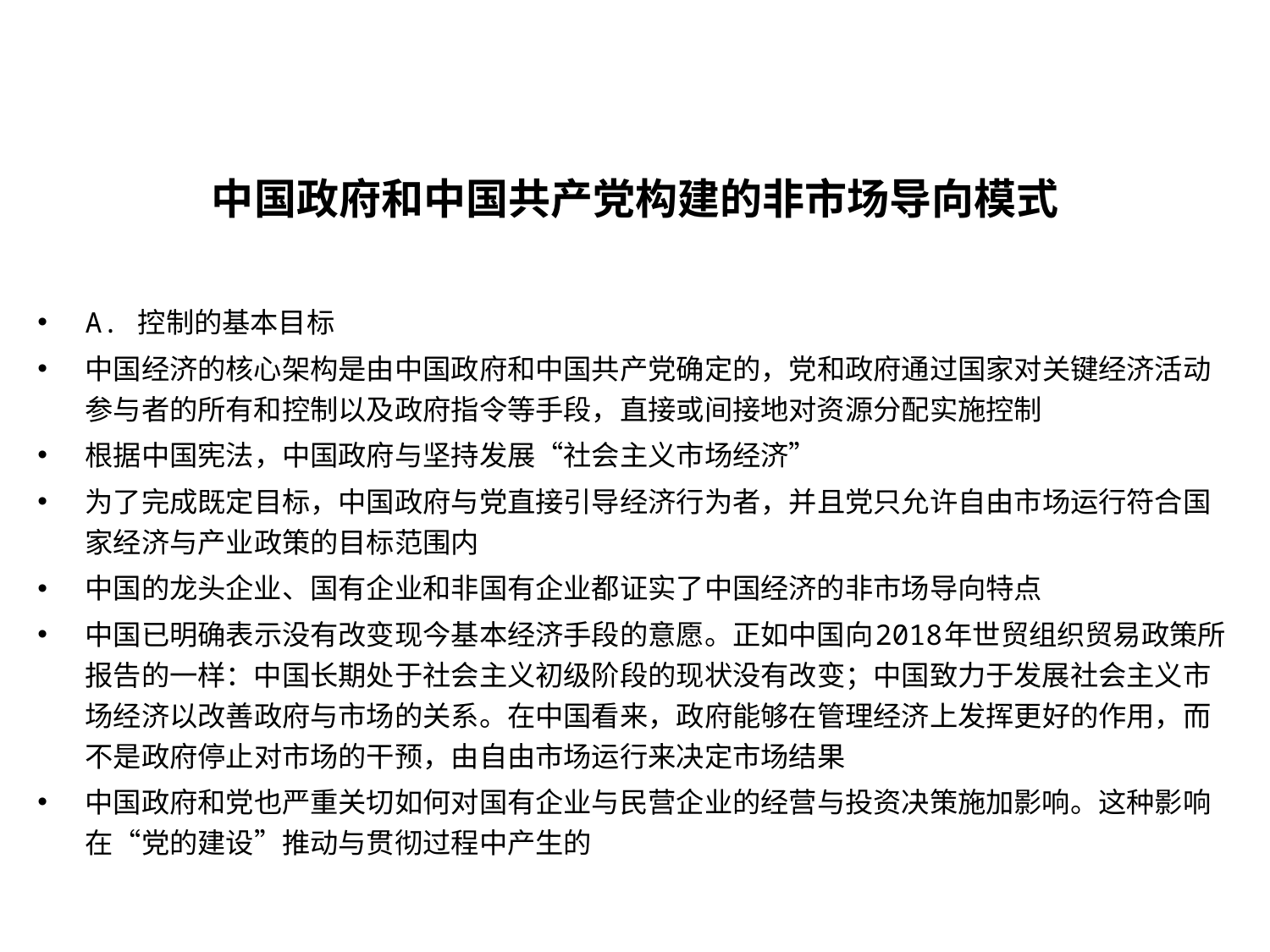

中国政府和中国共产党构建的非市场导向模式

A. 控制的基本目标
中国经济的核心架构是由中国政府和中国共产党确定的，党和政府通过国家对关键经济活动参与者的所有和控制以及政府指令等手段，直接或间接地对资源分配实施控制
根据中国宪法，中国政府与坚持发展“社会主义市场经济”
为了完成既定目标，中国政府与党直接引导经济行为者，并且党只允许自由市场运行符合国家经济与产业政策的目标范围内
中国的龙头企业、国有企业和非国有企业都证实了中国经济的非市场导向特点
中国已明确表示没有改变现今基本经济手段的意愿。正如中国向2018年世贸组织贸易政策所报告的一样：中国长期处于社会主义初级阶段的现状没有改变；中国致力于发展社会主义市场经济以改善政府与市场的关系。在中国看来，政府能够在管理经济上发挥更好的作用，而不是政府停止对市场的干预，由自由市场运行来决定市场结果
中国政府和党也严重关切如何对国有企业与民营企业的经营与投资决策施加影响。这种影响在“党的建设”推动与贯彻过程中产生的
IWEP